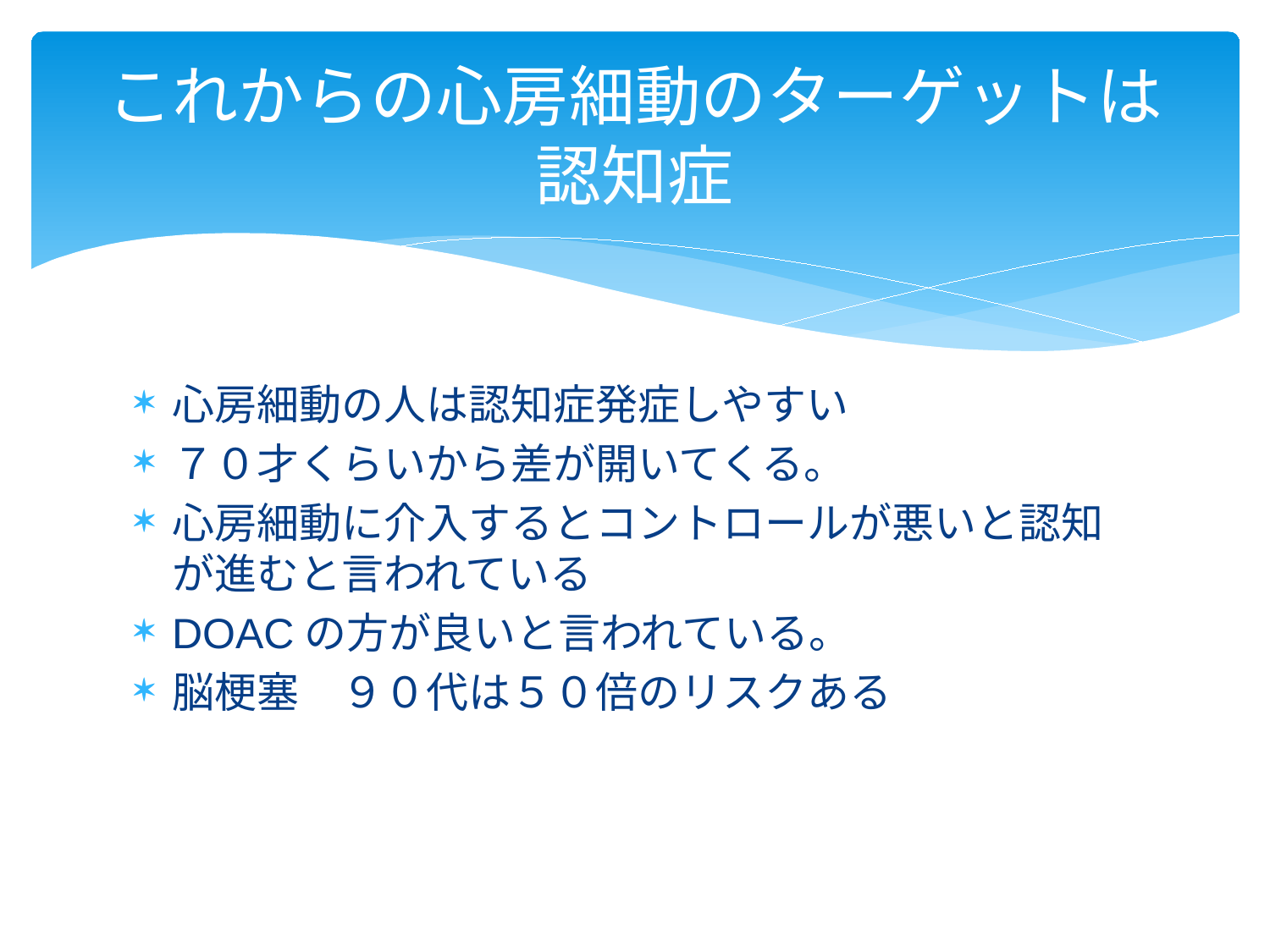

# これからの心房細動のターゲットは 認知症
心房細動の人は認知症発症しやすい
７０才くらいから差が開いてくる。
心房細動に介入するとコントロールが悪いと認知が進むと言われている
DOACの方が良いと言われている。
脳梗塞　９０代は５０倍のリスクある